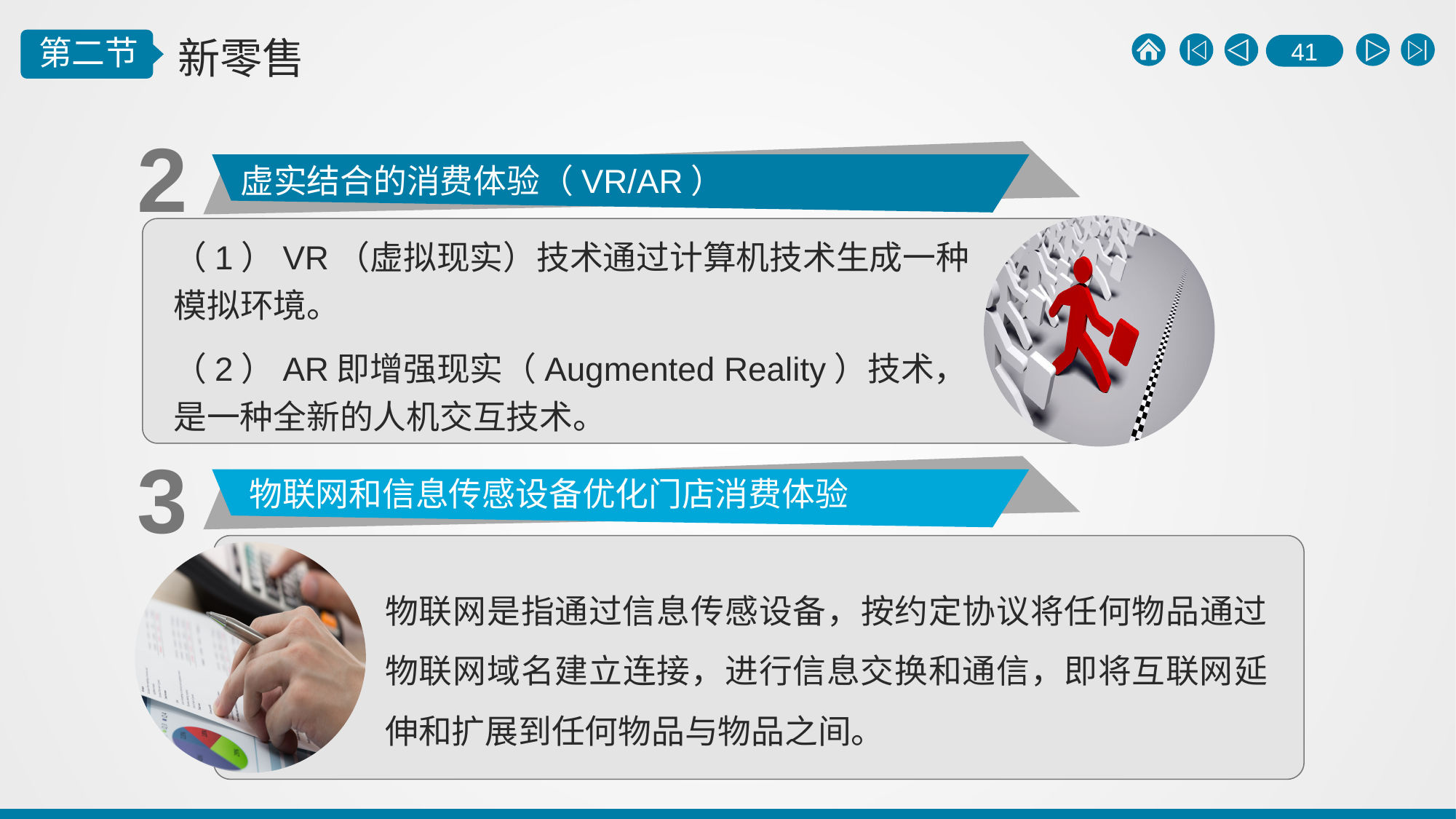

2

虚实结合的消费体验（VR/AR）

（1）VR（虚拟现实）技术通过计算机技术生成一种模拟环境。
（2）AR即增强现实（Augmented Reality）技术，是一种全新的人机交互技术。
3

物联网和信息传感设备优化门店消费体验

物联网是指通过信息传感设备，按约定协议将任何物品通过物联网域名建立连接，进行信息交换和通信，即将互联网延伸和扩展到任何物品与物品之间。